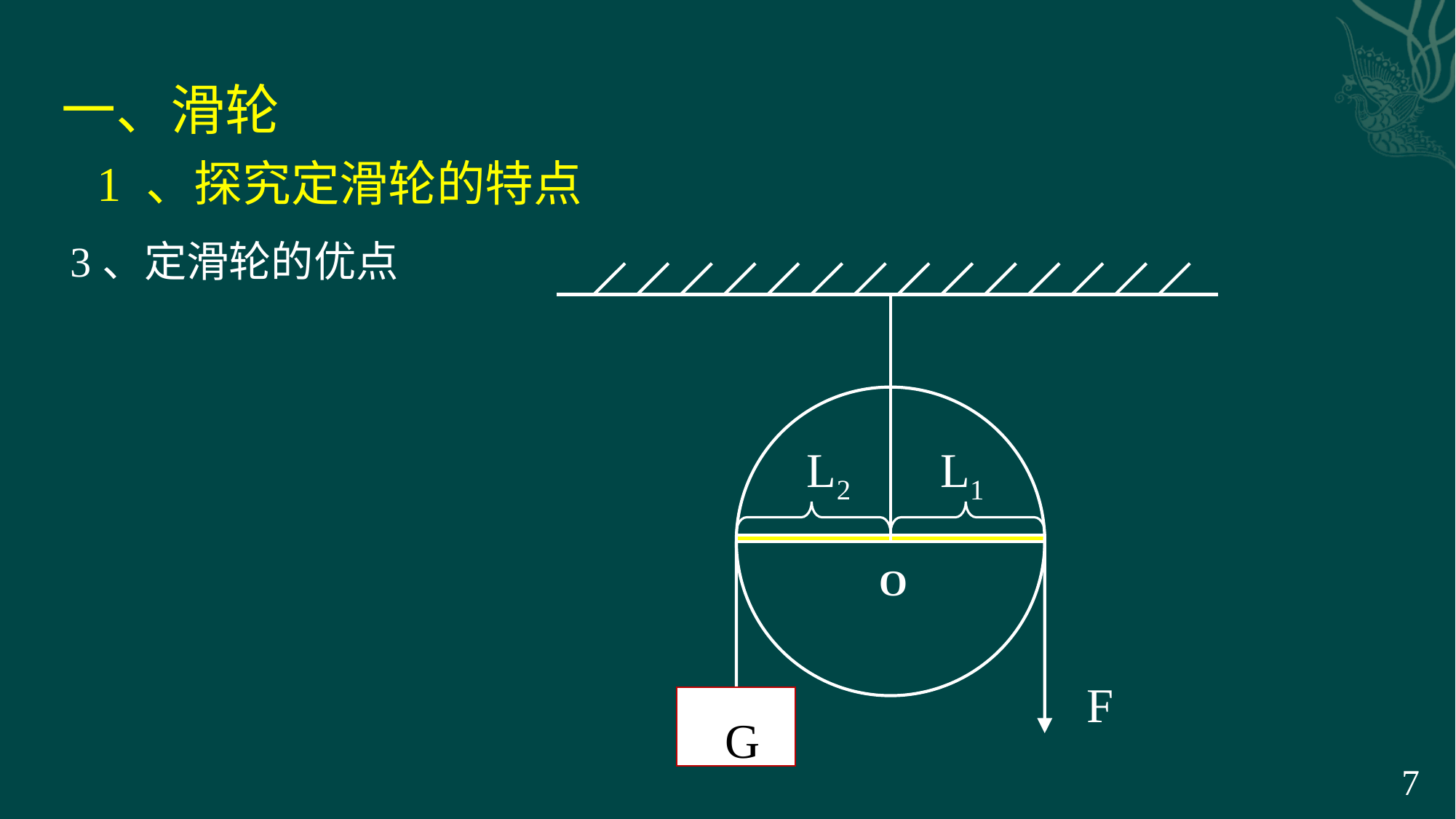

一、滑轮
1 、探究定滑轮的特点
3、定滑轮的优点

L1
L2

O
F

G
7